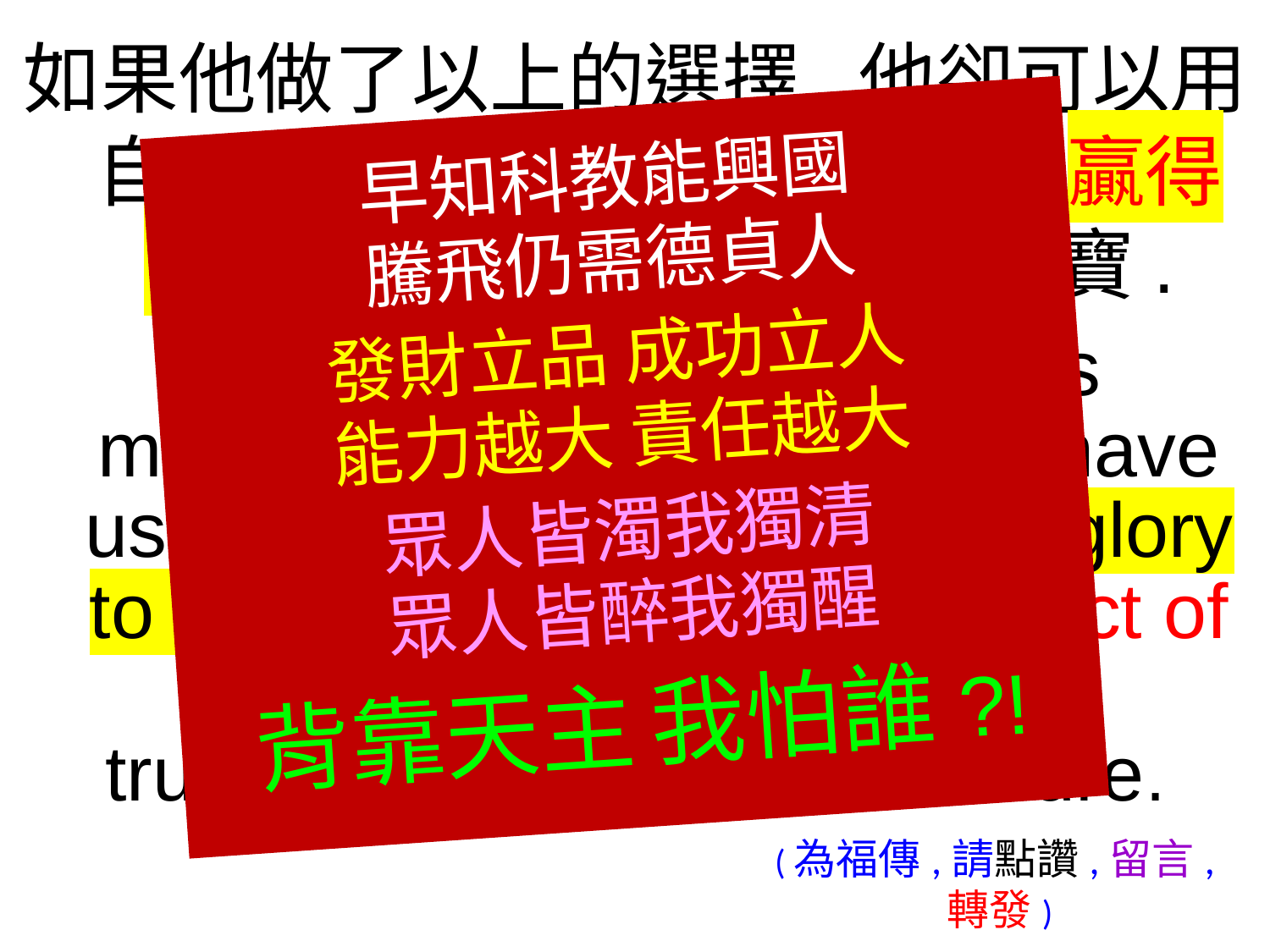

如果他做了以上的選擇,他卻可以用自己的生命,去愈顯主榮,並贏得世人的尊重;這才是無價之寶.
If he had made the choices mentioned above, he could have used his life to bring greater glory to God and earned the respect of the world; that would
truly be an invaluable treasure.

早知科教能興國
騰飛仍需德貞人
發財立品 成功立人
能力越大 責任越大
眾人皆濁我獨清
眾人皆醉我獨醒
背靠天主 我怕誰?!

(為福傳,請點讚,留言,轉發)